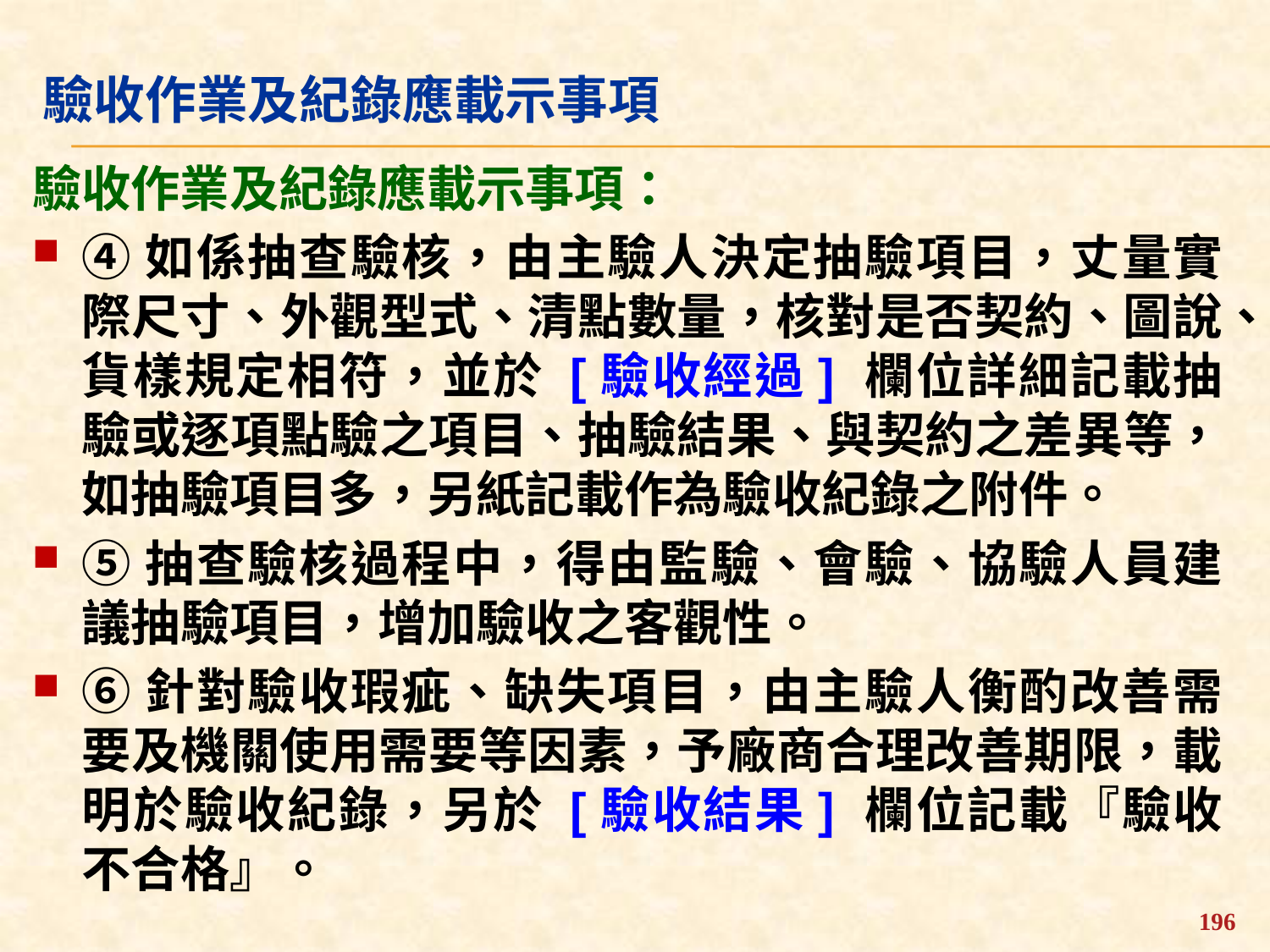

驗收作業及紀錄應載示事項
驗收作業及紀錄應載示事項：
④如係抽查驗核，由主驗人決定抽驗項目，丈量實際尺寸、外觀型式、清點數量，核對是否契約、圖說、貨樣規定相符，並於 [驗收經過] 欄位詳細記載抽驗或逐項點驗之項目、抽驗結果、與契約之差異等，如抽驗項目多，另紙記載作為驗收紀錄之附件。
⑤抽查驗核過程中，得由監驗、會驗、協驗人員建議抽驗項目，增加驗收之客觀性。
⑥針對驗收瑕疵、缺失項目，由主驗人衡酌改善需要及機關使用需要等因素，予廠商合理改善期限，載明於驗收紀錄，另於 [驗收結果] 欄位記載『驗收不合格』。
196